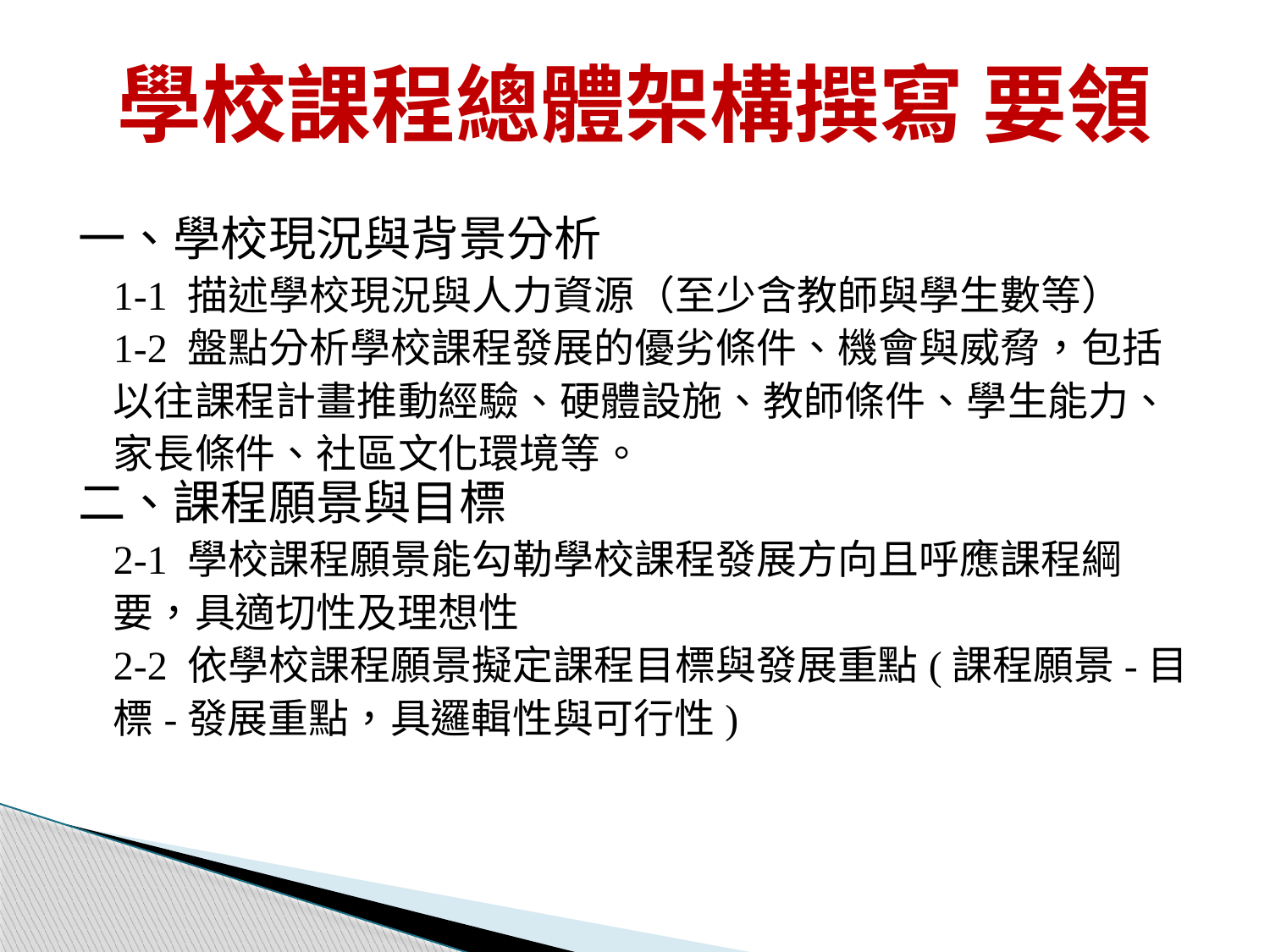

# 學校課程總體架構撰寫 要領
一、學校現況與背景分析
1-1 描述學校現況與人力資源（至少含教師與學生數等）
1-2 盤點分析學校課程發展的優劣條件、機會與威脅，包括以往課程計畫推動經驗、硬體設施、教師條件、學生能力、家長條件、社區文化環境等。
二、課程願景與目標
2-1 學校課程願景能勾勒學校課程發展方向且呼應課程綱要，具適切性及理想性
2-2 依學校課程願景擬定課程目標與發展重點(課程願景-目標-發展重點，具邏輯性與可行性)